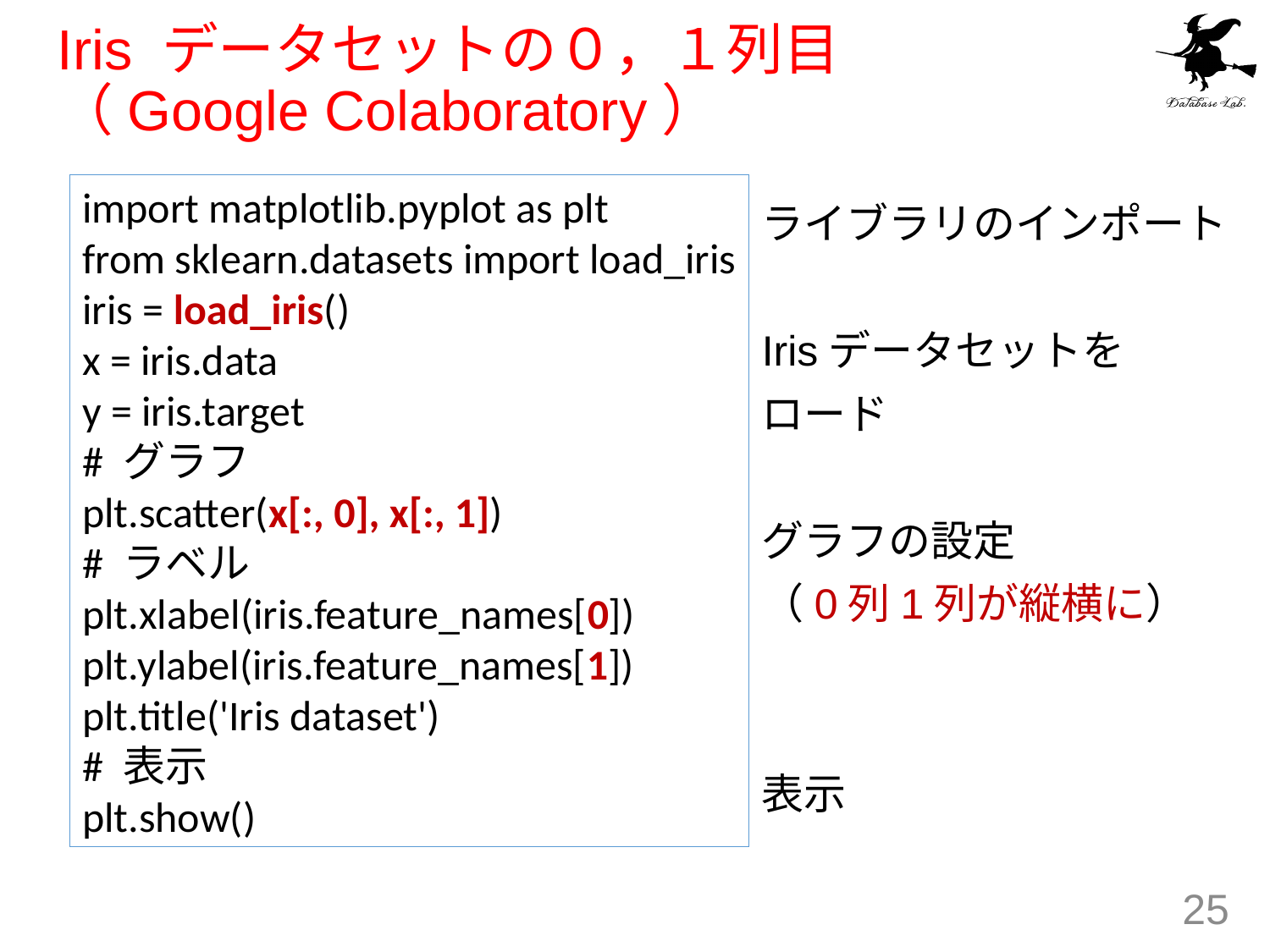

# Iris データセットの０，１列目 （Google Colaboratory）
import matplotlib.pyplot as plt
from sklearn.datasets import load_iris
iris = load_iris()
x = iris.data
y = iris.target
# グラフ
plt.scatter(x[:, 0], x[:, 1])
# ラベル
plt.xlabel(iris.feature_names[0])
plt.ylabel(iris.feature_names[1])
plt.title('Iris dataset')
# 表示
plt.show()
ライブラリのインポート

Irisデータセットを
ロード

グラフの設定
（0列1列が縦横に）

表示
25